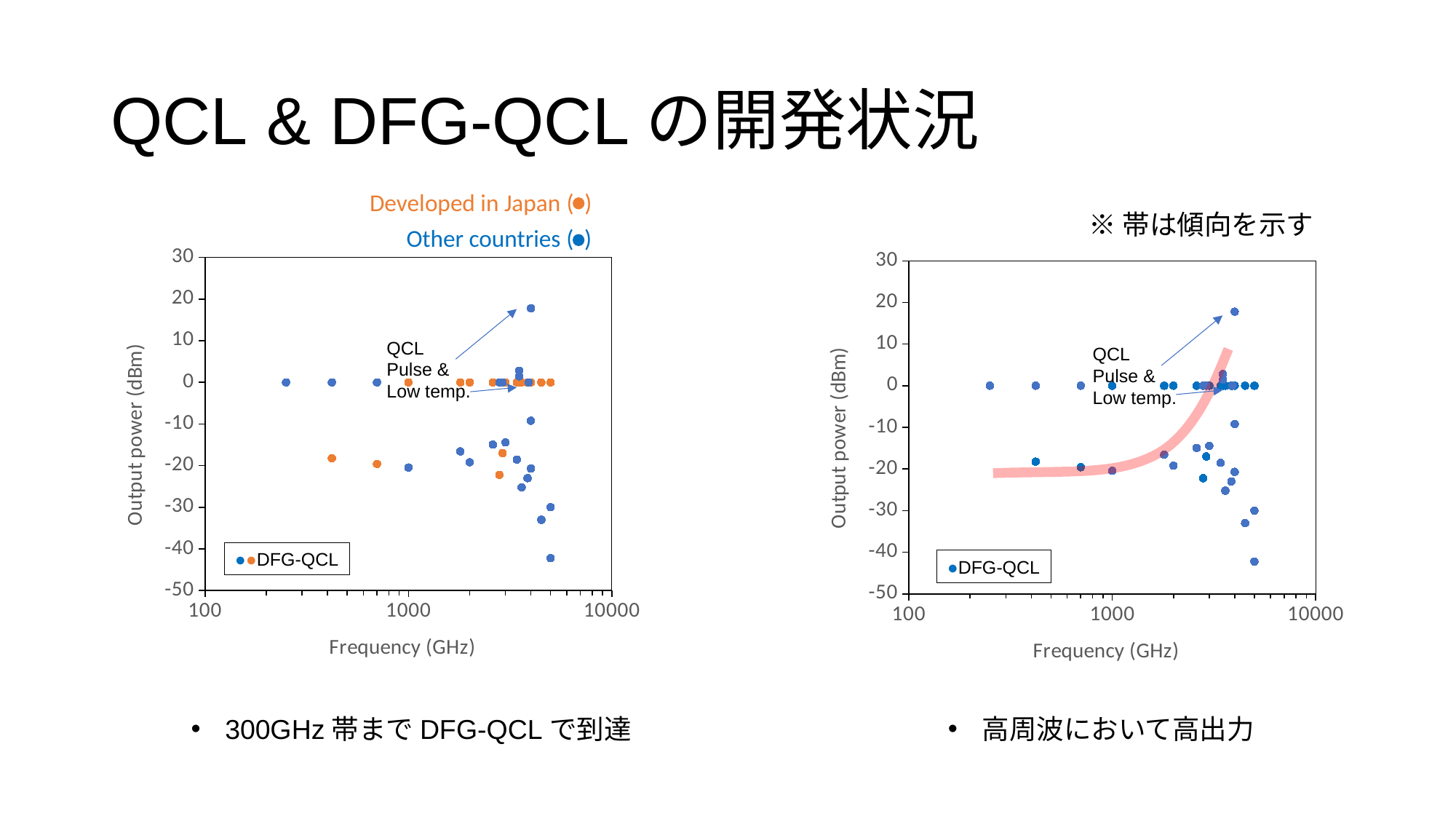

# QCL & DFG-QCLの開発状況
Developed in Japan (  )

※帯は傾向を示す
Other countries (  )

### Chart

| Category | Output power (dBm) (Other countries) | Output power (dBm) (Developed in Japan) |
|---|---|---|

### Chart

| Category | Output power (dBm) (Other countries) | Output power (dBm) (Developed in Japan) |
|---|---|---|
QCL
Pulse &
Low temp.
QCL
Pulse &
Low temp.

●●DFG-QCL
●DFG-QCL
300GHz帯までDFG-QCLで到達
高周波において高出力